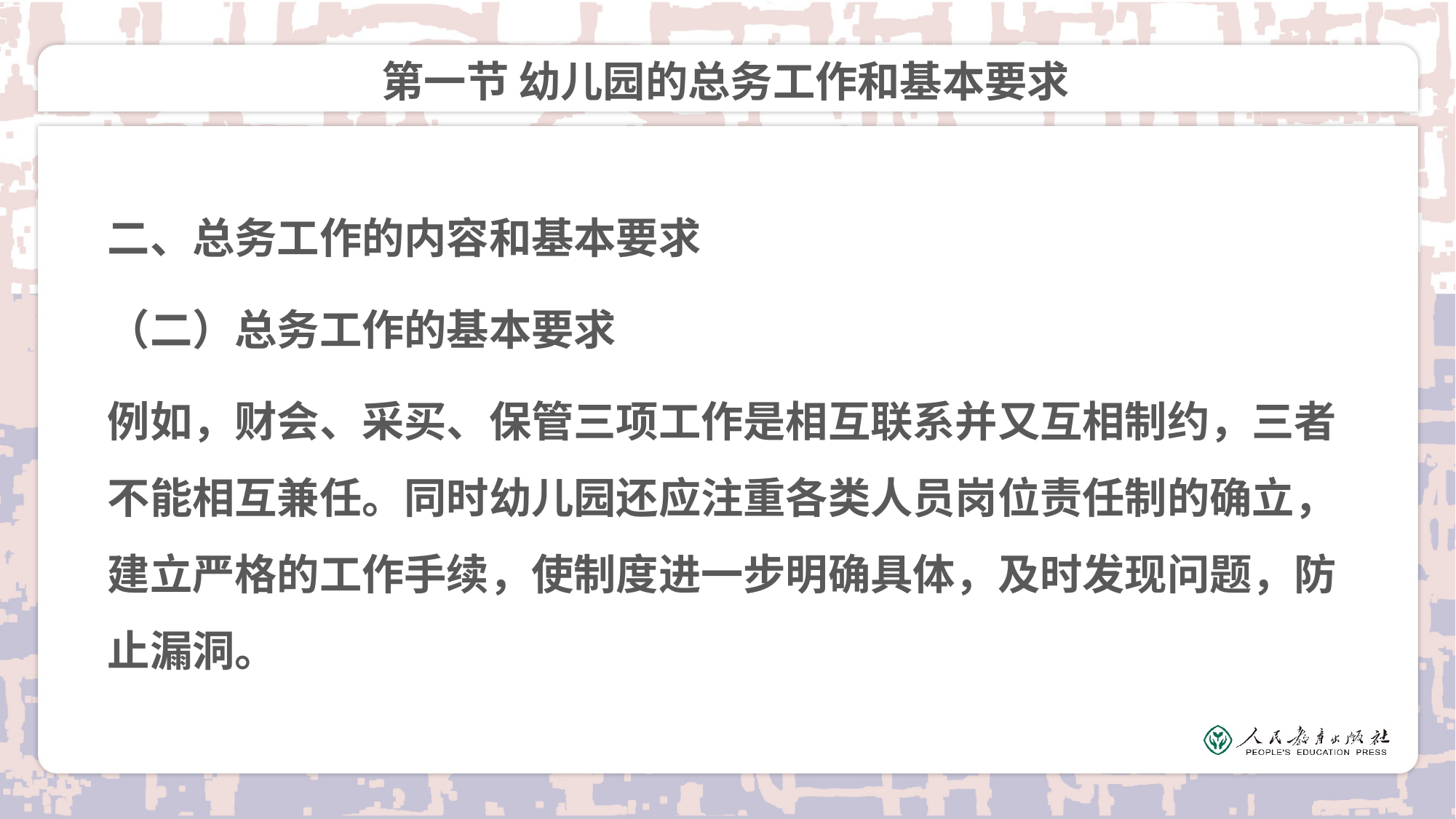

# 第一节 幼儿园的总务工作和基本要求
二、总务工作的内容和基本要求
（二）总务工作的基本要求
例如，财会、采买、保管三项工作是相互联系并又互相制约，三者不能相互兼任。同时幼儿园还应注重各类人员岗位责任制的确立，建立严格的工作手续，使制度进一步明确具体，及时发现问题，防止漏洞。